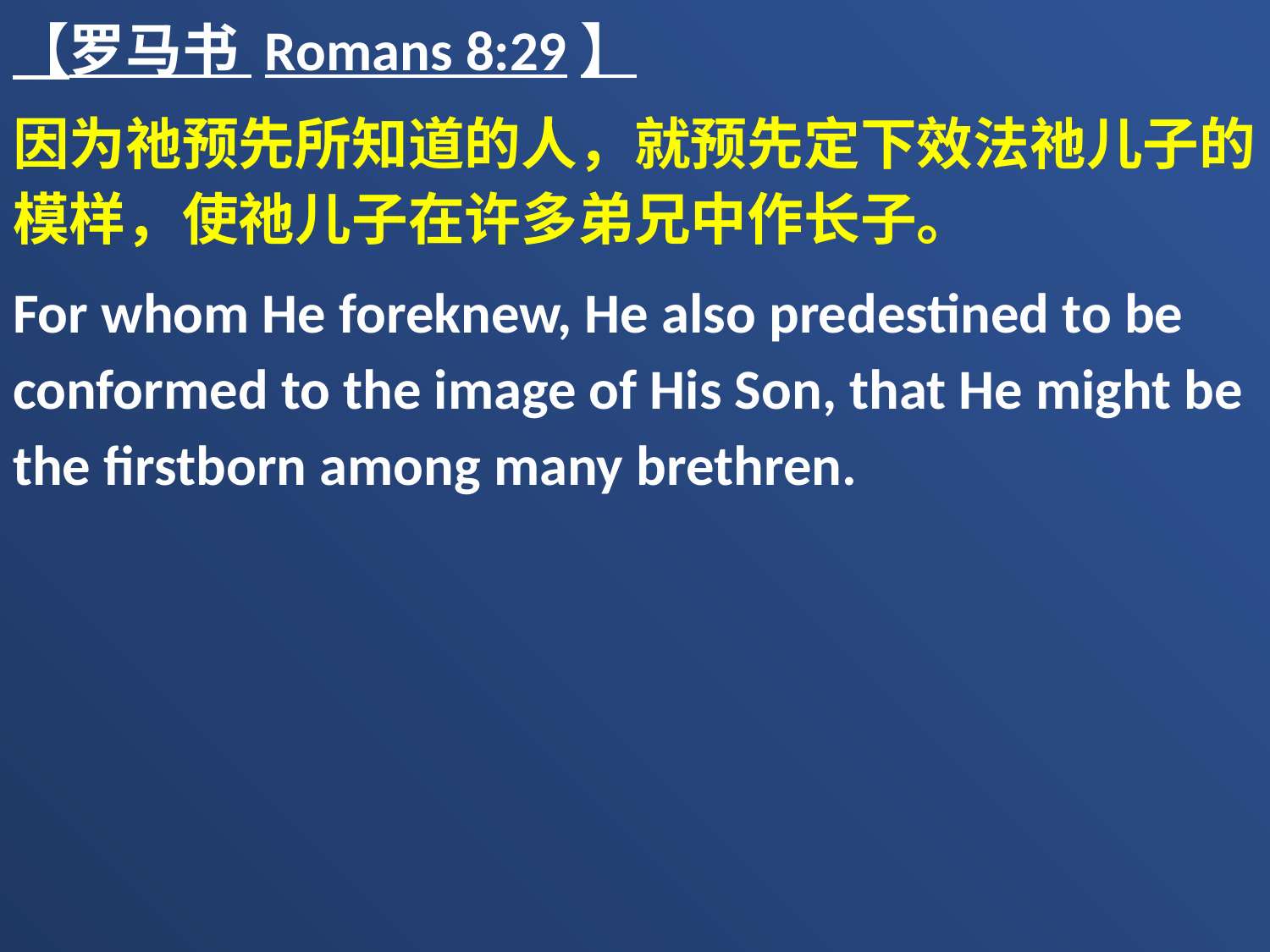

【罗马书 Romans 8:29】
因为祂预先所知道的人，就预先定下效法祂儿子的模样，使祂儿子在许多弟兄中作长子。
For whom He foreknew, He also predestined to be conformed to the image of His Son, that He might be the firstborn among many brethren.